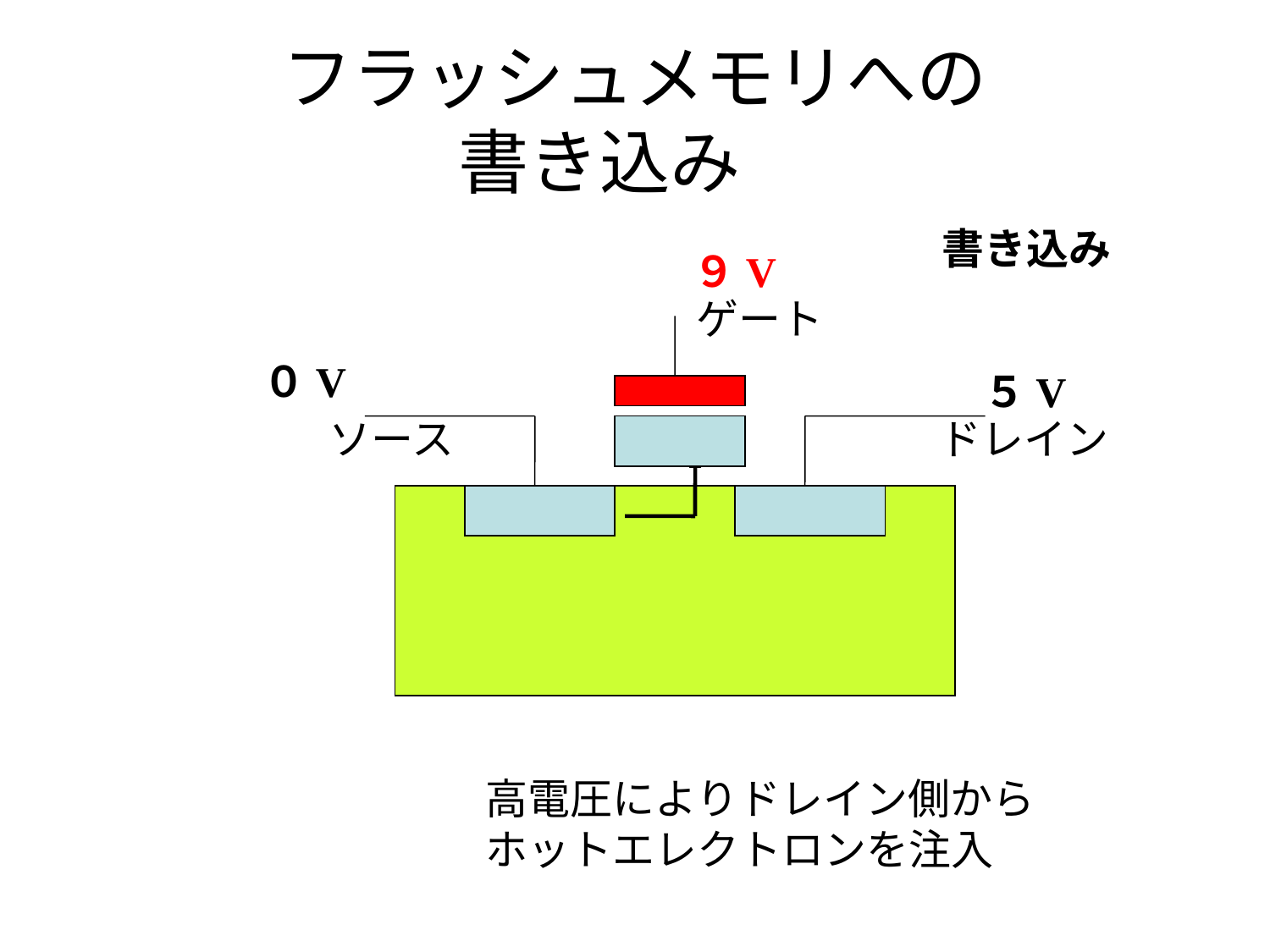

# フラッシュメモリへの 書き込み
書き込み
９V
ゲート

０V
５V

ソース
ドレイン

高電圧によりドレイン側から
ホットエレクトロンを注入